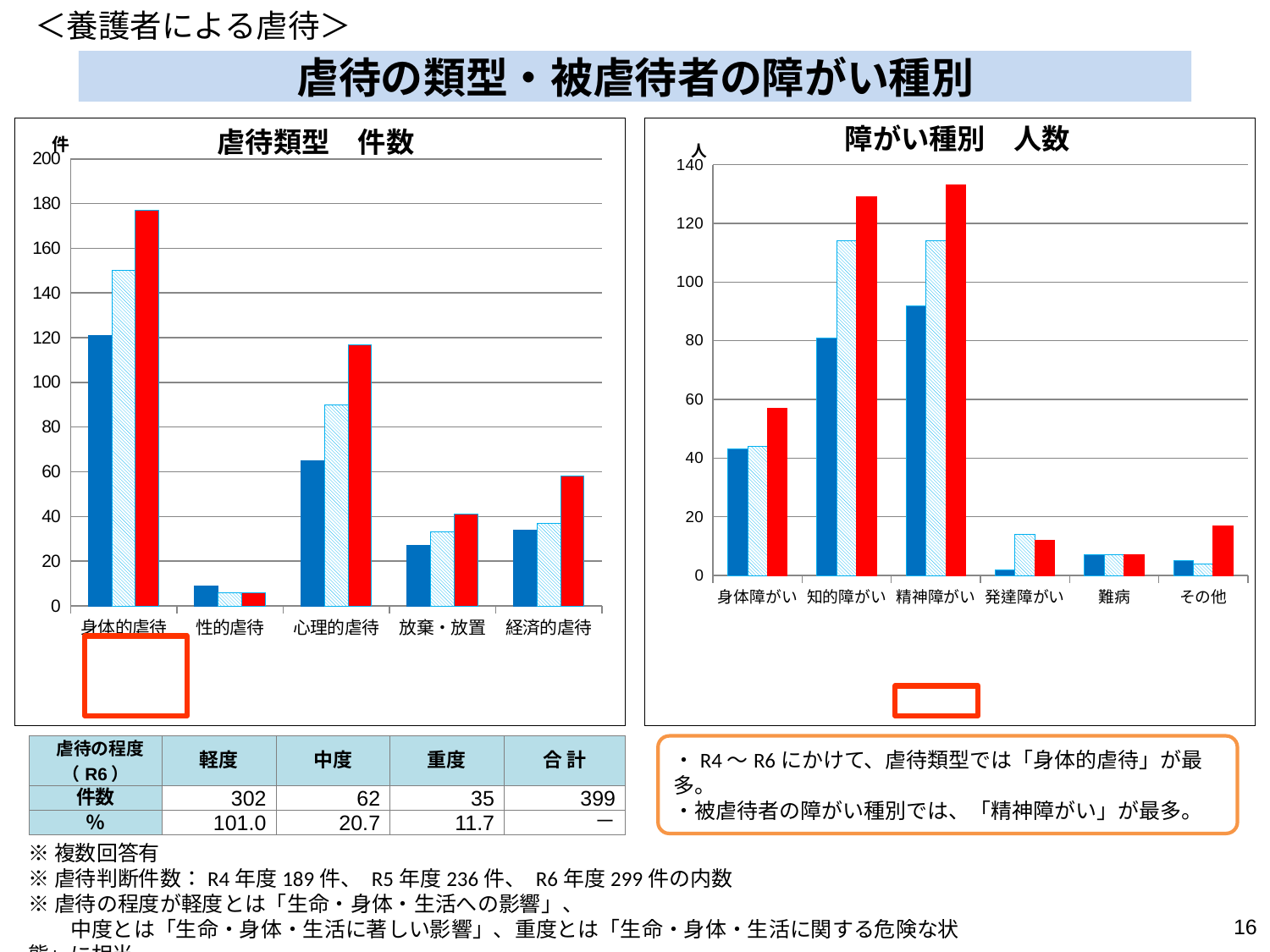

＜養護者による虐待＞
# 虐待の類型・被虐待者の障がい種別
障がい種別　人数

### Chart

| Category | R4 | R5 | R6 |
|---|---|---|---|
| 身体的虐待 | 121.0 | 150.0 | 177.0 |
| 性的虐待 | 9.0 | 6.0 | 6.0 |
| 心理的虐待 | 65.0 | 90.0 | 117.0 |
| 放棄・放置 | 27.0 | 33.0 | 41.0 |
| 経済的虐待 | 34.0 | 37.0 | 58.0 |

### Chart

| Category | R4 | R5 | R6 |
|---|---|---|---|
| 身体障がい | 43.0 | 44.0 | 57.0 |
| 知的障がい | 81.0 | 114.0 | 129.0 |
| 精神障がい | 92.0 | 114.0 | 133.0 |
| 発達障がい | 2.0 | 14.0 | 12.0 |
| 難病 | 7.0 | 7.0 | 7.0 |
| その他 | 5.0 | 4.0 | 17.0 |
虐待類型　件数

| 虐待の程度 （R6） | 軽度 | 中度 | 重度 | 合 計 |
| --- | --- | --- | --- | --- |
| 件数 | 302 | 62 | 35 | 399 |
| ％ | 101.0 | 20.7 | 11.7 | － |
・R4～R6にかけて、虐待類型では「身体的虐待」が最多。
・被虐待者の障がい種別では、「精神障がい」が最多。
※複数回答有
※虐待判断件数：R4年度189件、 R5年度236件、 R6年度299件の内数
※虐待の程度が軽度とは「生命・身体・生活への影響」、
　　中度とは「生命・身体・生活に著しい影響」、重度とは「生命・身体・生活に関する危険な状態」に相当。
16